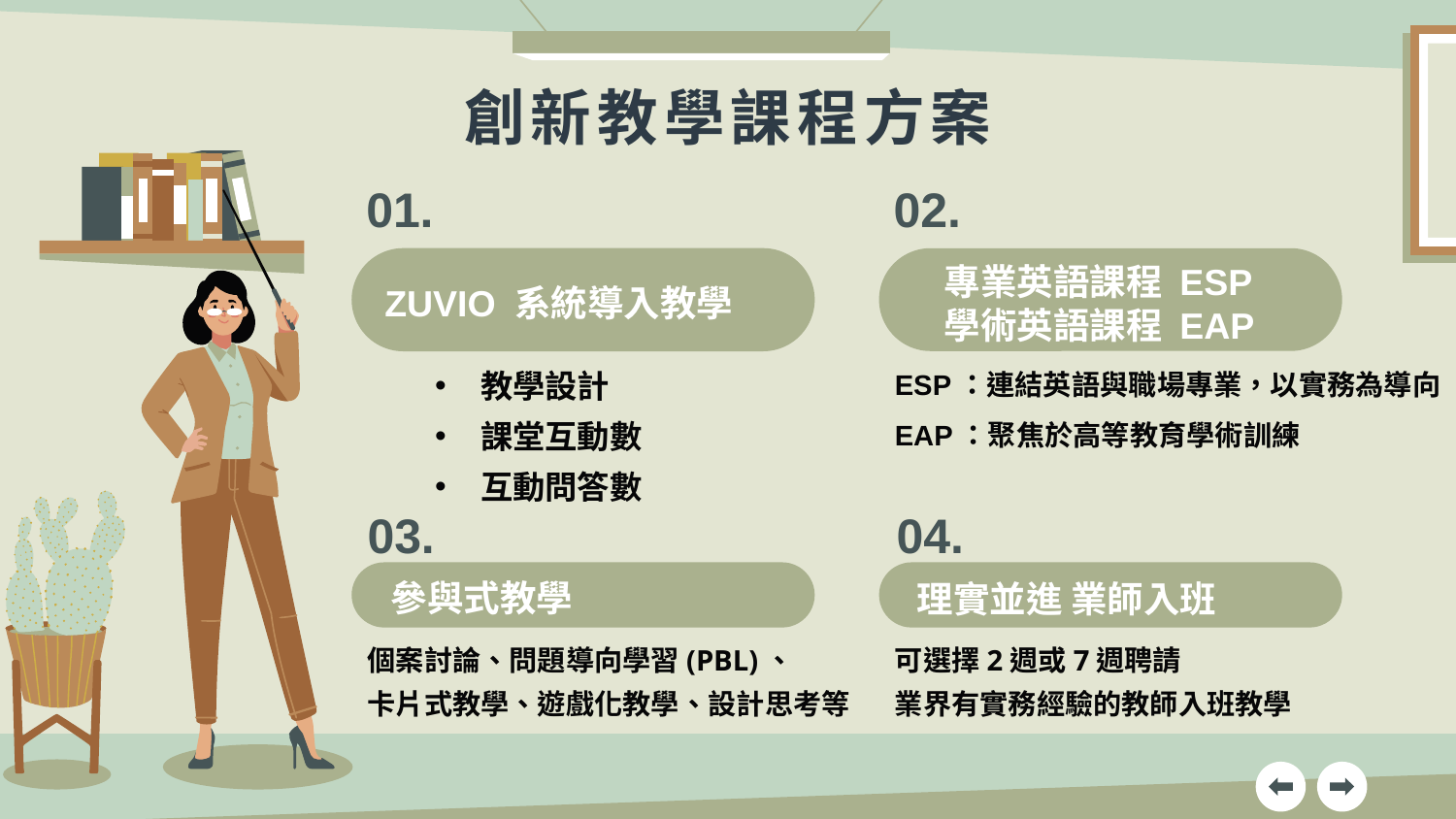

創新教學課程方案

01.
02.

專業英語課程 ESP
學術英語課程 EAP
ZUVIO 系統導入教學
教學設計
課堂互動數
互動問答數
ESP：連結英語與職場專業，以實務為導向
EAP：聚焦於高等教育學術訓練
# 03.
04.

參與式教學
理實並進 業師入班
個案討論、問題導向學習(PBL)、
卡片式教學、遊戲化教學、設計思考等
可選擇2週或7週聘請
業界有實務經驗的教師入班教學